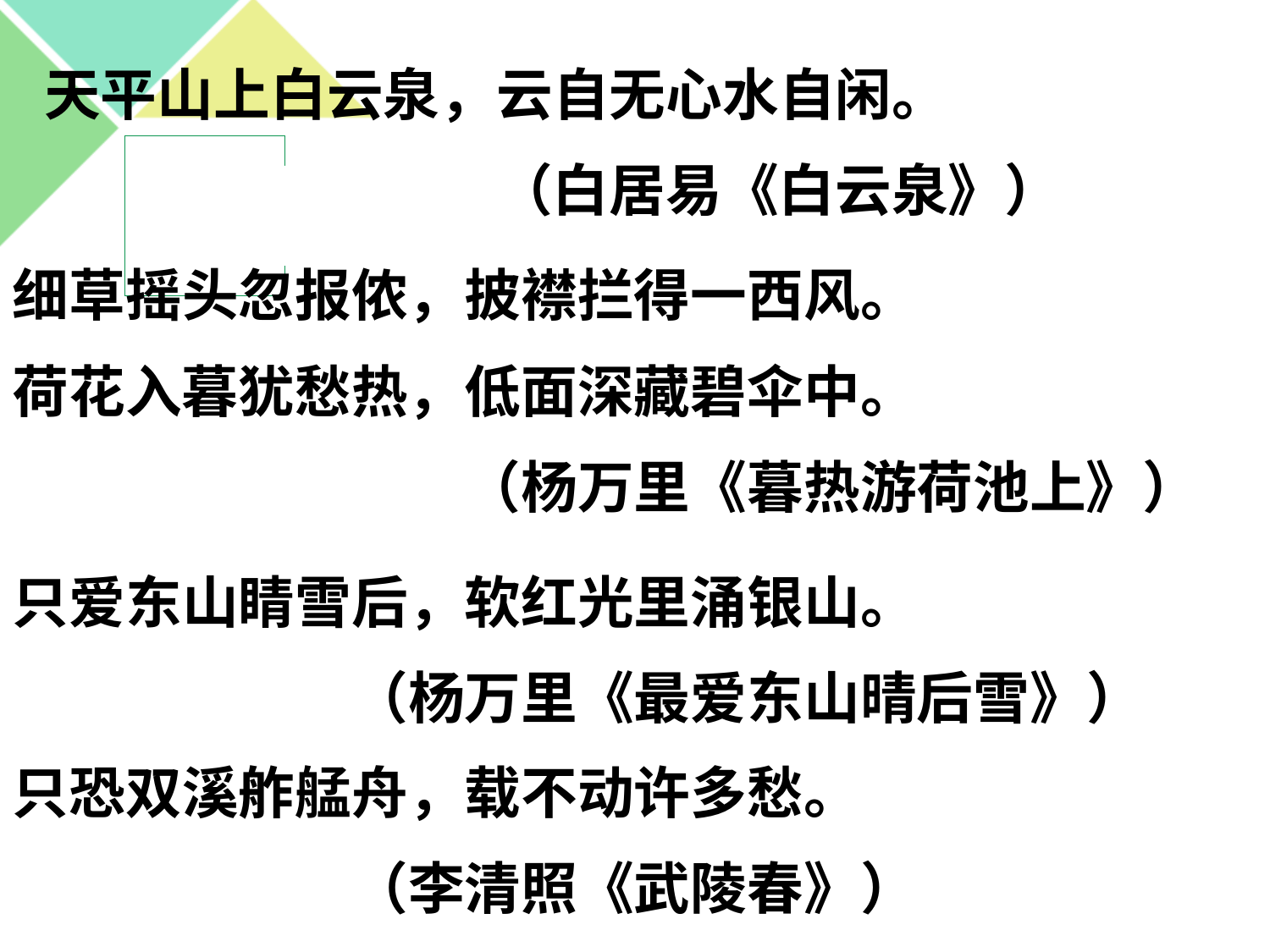

天平山上白云泉，云自无心水自闲。
　　　　　　　　（白居易《白云泉》）
细草摇头忽报侬，披襟拦得一西风。
荷花入暮犹愁热，低面深藏碧伞中。
　　　　　　　　（杨万里《暮热游荷池上》）
只爱东山睛雪后，软红光里涌银山。
　　　　　　（杨万里《最爱东山晴后雪》）
只恐双溪舴艋舟，载不动许多愁。
　　　　　　（李清照《武陵春》）